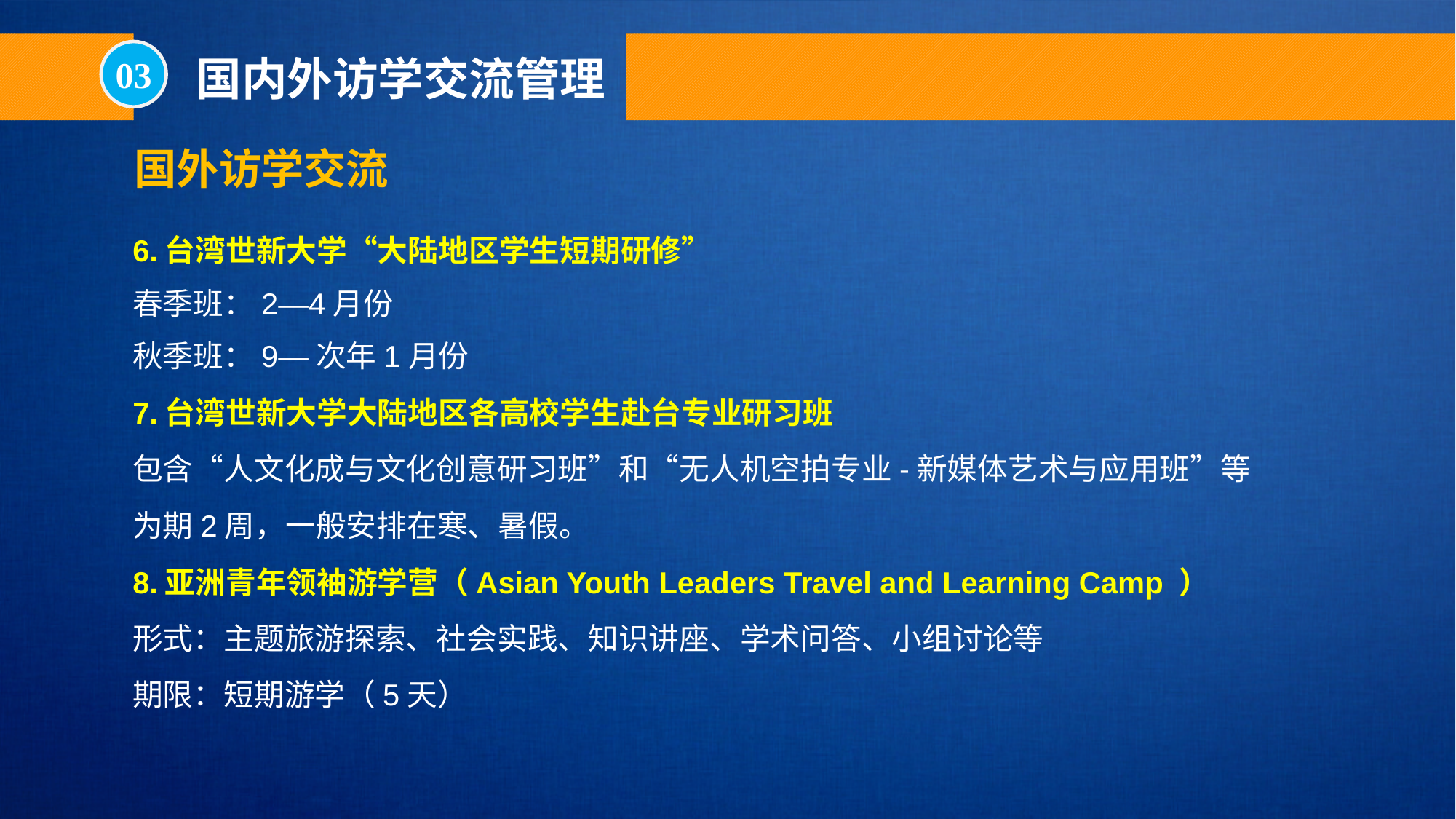

03
国内外访学交流管理
国外访学交流
6.台湾世新大学“大陆地区学生短期研修”
春季班：2—4月份
秋季班：9—次年1月份
7.台湾世新大学大陆地区各高校学生赴台专业研习班
包含“人文化成与文化创意研习班”和“无人机空拍专业-新媒体艺术与应用班”等
为期2周，一般安排在寒、暑假。
8.亚洲青年领袖游学营（Asian Youth Leaders Travel and Learning Camp ）
形式：主题旅游探索、社会实践、知识讲座、学术问答、小组讨论等
期限：短期游学（5天）